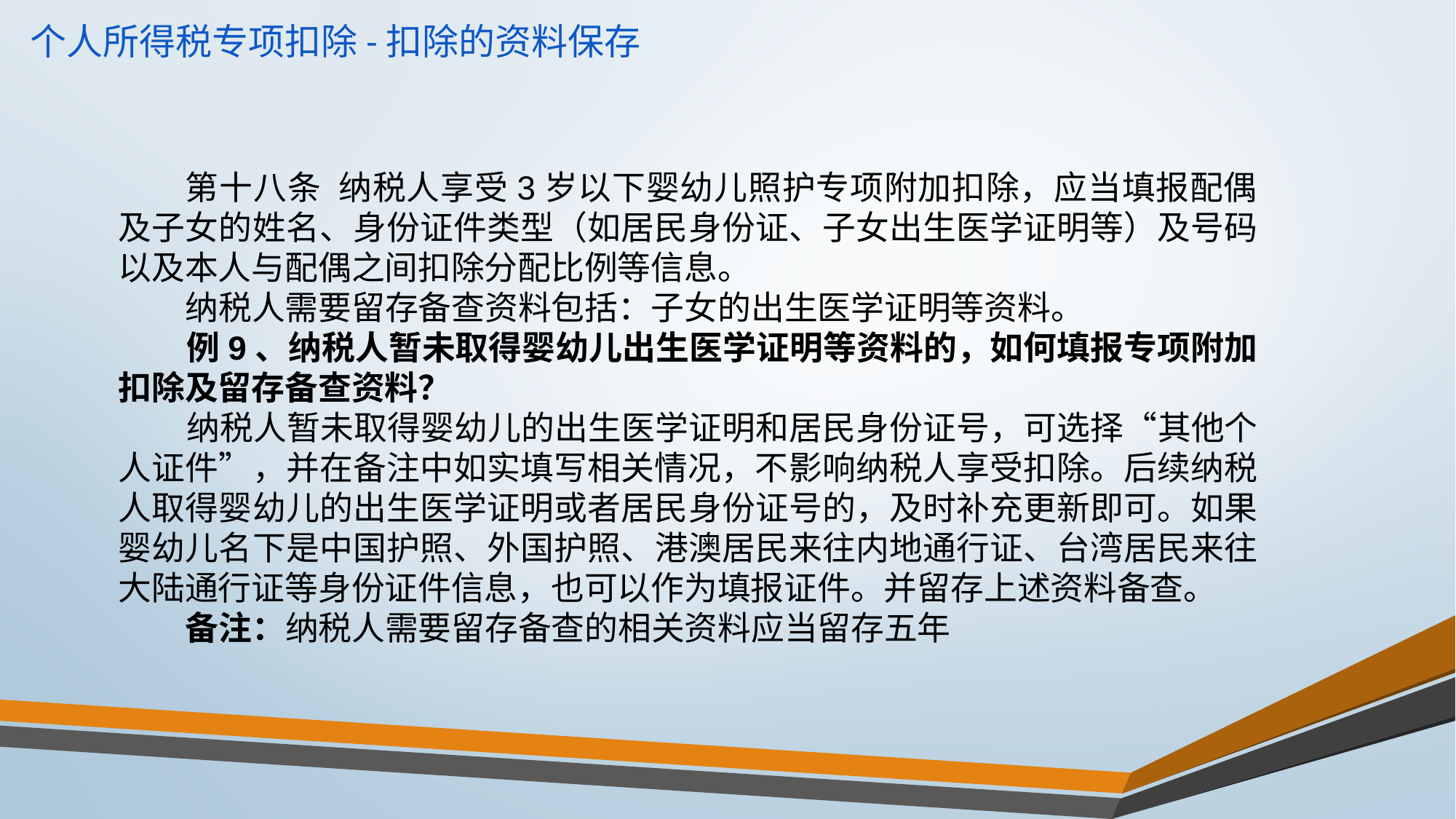

第十八条 纳税人享受3岁以下婴幼儿照护专项附加扣除，应当填报配偶及子女的姓名、身份证件类型（如居民身份证、子女出生医学证明等）及号码以及本人与配偶之间扣除分配比例等信息。
   纳税人需要留存备查资料包括：子女的出生医学证明等资料。
   例9、纳税人暂未取得婴幼儿出生医学证明等资料的，如何填报专项附加扣除及留存备查资料？
   纳税人暂未取得婴幼儿的出生医学证明和居民身份证号，可选择“其他个人证件”，并在备注中如实填写相关情况，不影响纳税人享受扣除。后续纳税人取得婴幼儿的出生医学证明或者居民身份证号的，及时补充更新即可。如果婴幼儿名下是中国护照、外国护照、港澳居民来往内地通行证、台湾居民来往大陆通行证等身份证件信息，也可以作为填报证件。并留存上述资料备查。
   备注：纳税人需要留存备查的相关资料应当留存五年